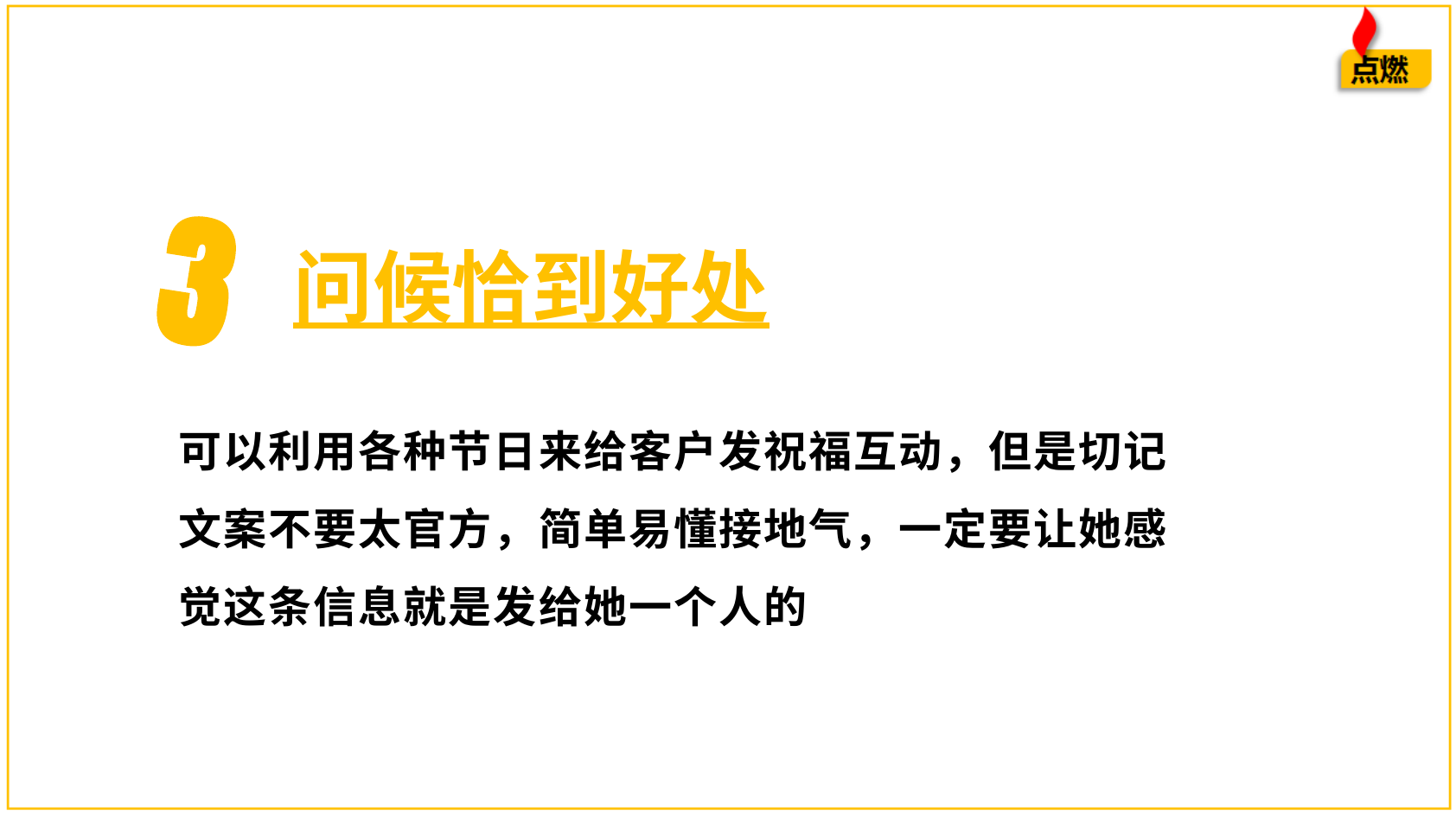

3
问候恰到好处
可以利用各种节日来给客户发祝福互动，但是切记文案不要太官方，简单易懂接地气，一定要让她感觉这条信息就是发给她一个人的